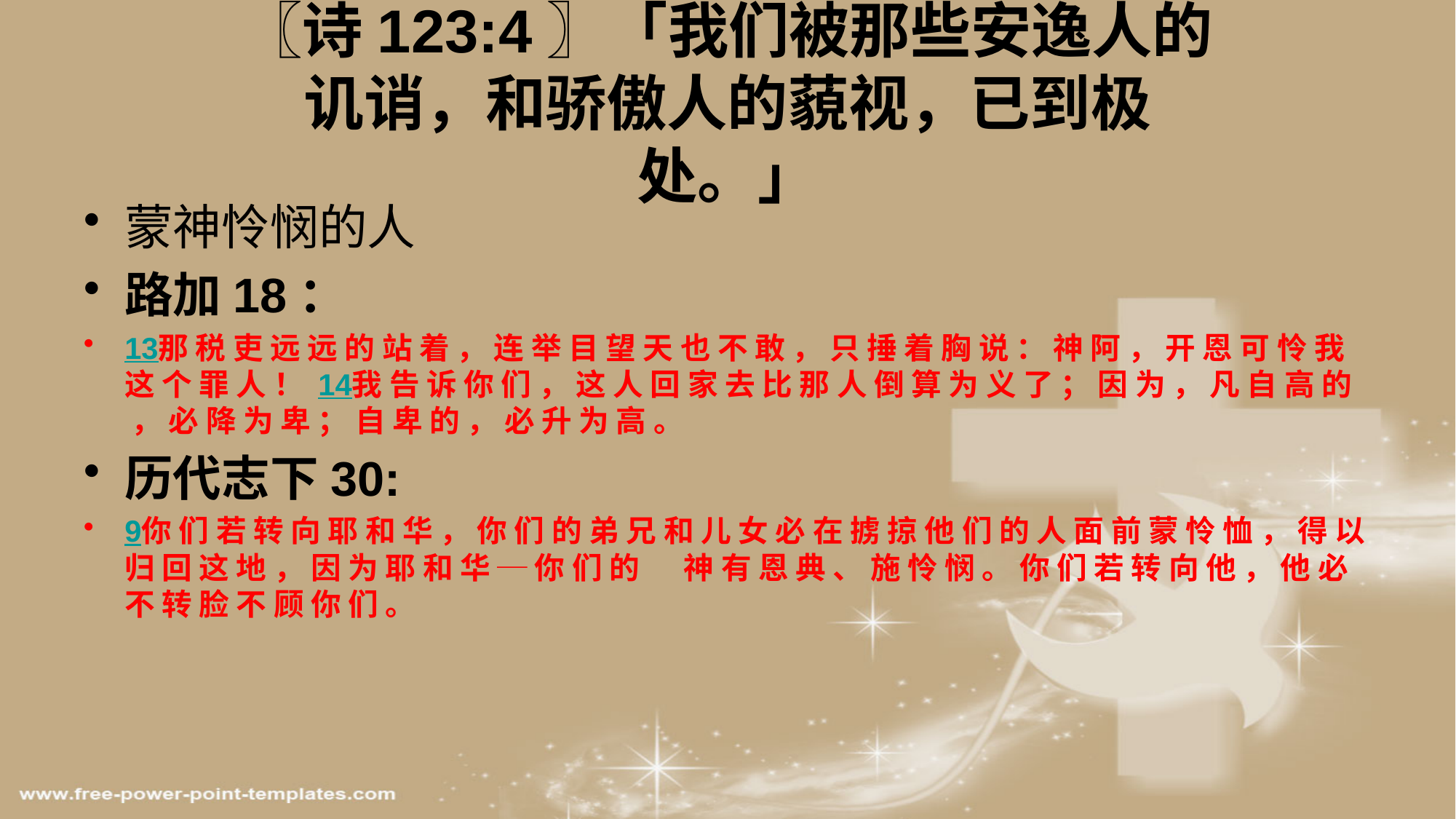

# 〖诗123:4〗「我们被那些安逸人的讥诮，和骄傲人的藐视，已到极处。」
蒙神怜悯的人
路加18：
13那 税 吏 远 远 的 站 着 ， 连 举 目 望 天 也 不 敢 ， 只 捶 着 胸 说 ： 神 阿 ， 开 恩 可 怜 我 这 个 罪 人 ！ 14我 告 诉 你 们 ， 这 人 回 家 去 比 那 人 倒 算 为 义 了 ； 因 为 ， 凡 自 高 的 ， 必 降 为 卑 ； 自 卑 的 ， 必 升 为 高 。
历代志下30:
9你 们 若 转 向 耶 和 华 ， 你 们 的 弟 兄 和 儿 女 必 在 掳 掠 他 们 的 人 面 前 蒙 怜 恤 ， 得 以 归 回 这 地 ， 因 为 耶 和 华 ─ 你 们 的 　 神 有 恩 典 、 施 怜 悯 。 你 们 若 转 向 他 ， 他 必 不 转 脸 不 顾 你 们 。